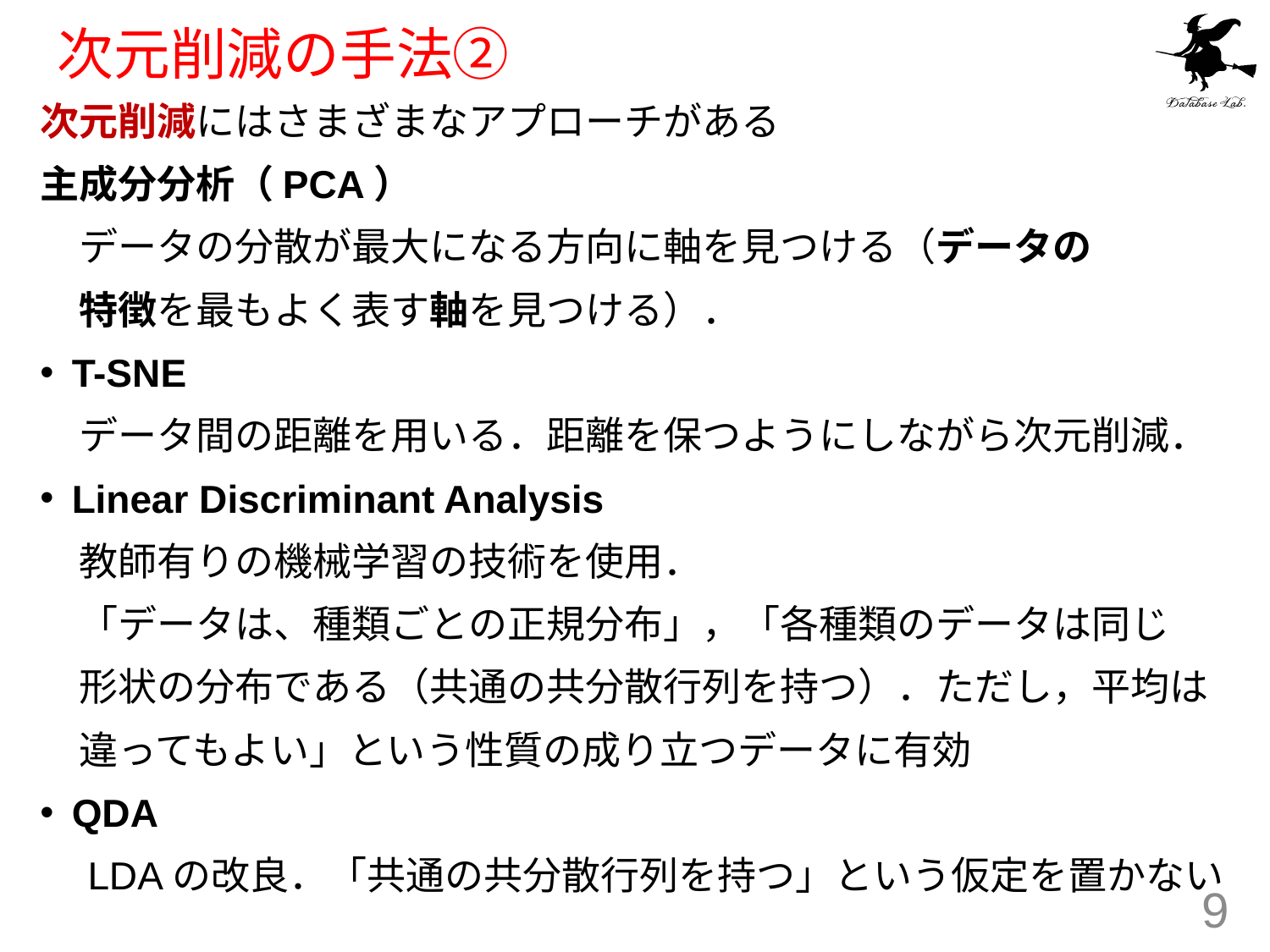

# 次元削減の手法②
次元削減にはさまざまなアプローチがある
主成分分析（PCA）
　データの分散が最大になる方向に軸を見つける（データの
　特徴を最もよく表す軸を見つける）．
T-SNE
　データ間の距離を用いる．距離を保つようにしながら次元削減．
Linear Discriminant Analysis
　教師有りの機械学習の技術を使用．
　「データは、種類ごとの正規分布」，「各種類のデータは同じ
　形状の分布である（共通の共分散行列を持つ）．ただし，平均は
　違ってもよい」という性質の成り立つデータに有効
QDA
　LDAの改良．「共通の共分散行列を持つ」という仮定を置かない
9